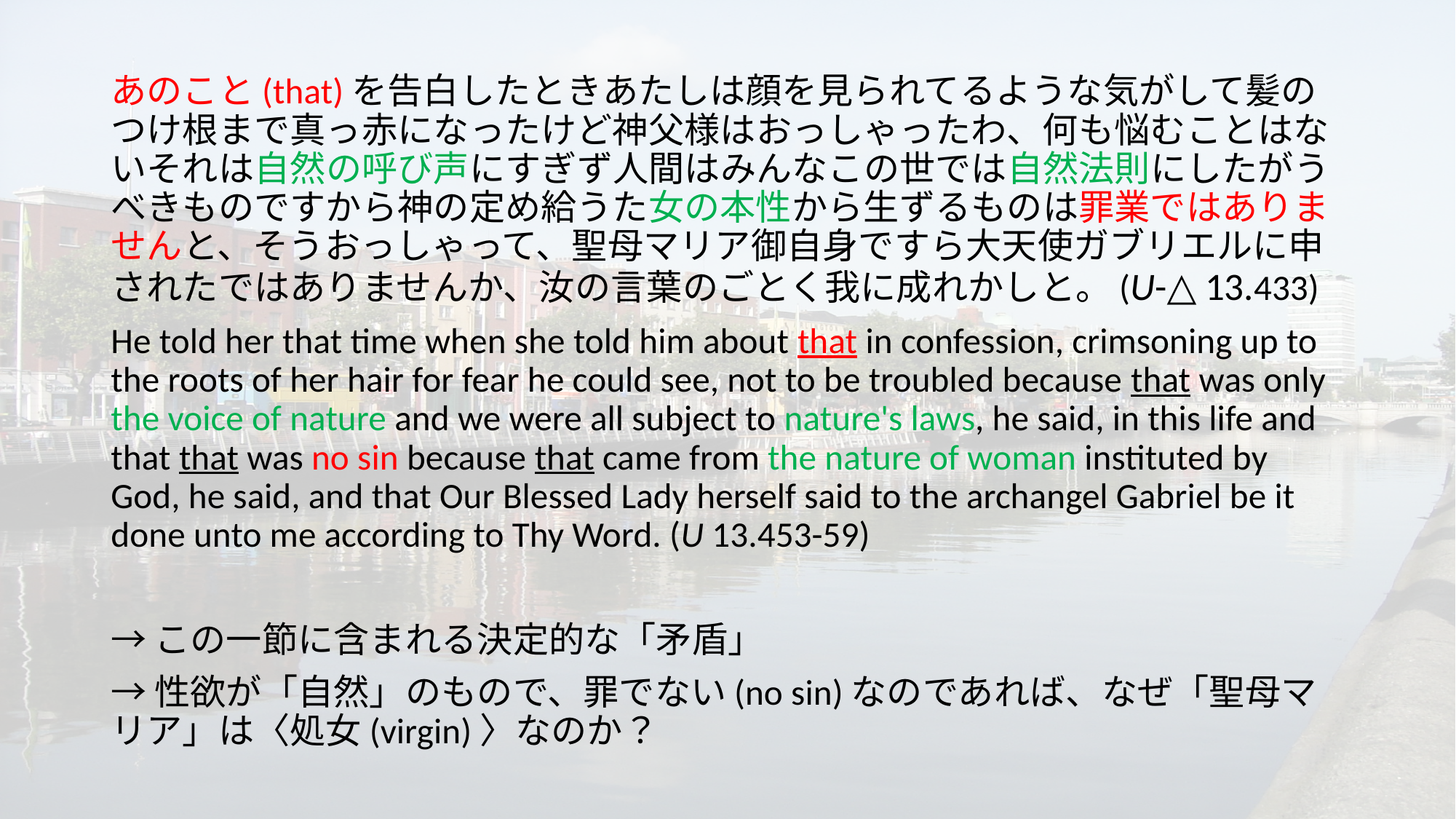

あのこと(that)を告白したときあたしは顔を見られてるような気がして髪のつけ根まで真っ赤になったけど神父様はおっしゃったわ、何も悩むことはないそれは自然の呼び声にすぎず人間はみんなこの世では自然法則にしたがうべきものですから神の定め給うた女の本性から生ずるものは罪業ではありませんと、そうおっしゃって、聖母マリア御自身ですら大天使ガブリエルに申されたではありませんか、汝の言葉のごとく我に成れかしと。(U-△ 13.433)
He told her that time when she told him about that in confession, crimsoning up to the roots of her hair for fear he could see, not to be troubled because that was only the voice of nature and we were all subject to nature's laws, he said, in this life and that that was no sin because that came from the nature of woman instituted by God, he said, and that Our Blessed Lady herself said to the archangel Gabriel be it done unto me according to Thy Word. (U 13.453-59)

→この一節に含まれる決定的な「矛盾」
→性欲が「自然」のもので、罪でない(no sin)なのであれば、なぜ「聖母マリア」は〈処女(virgin)〉なのか？